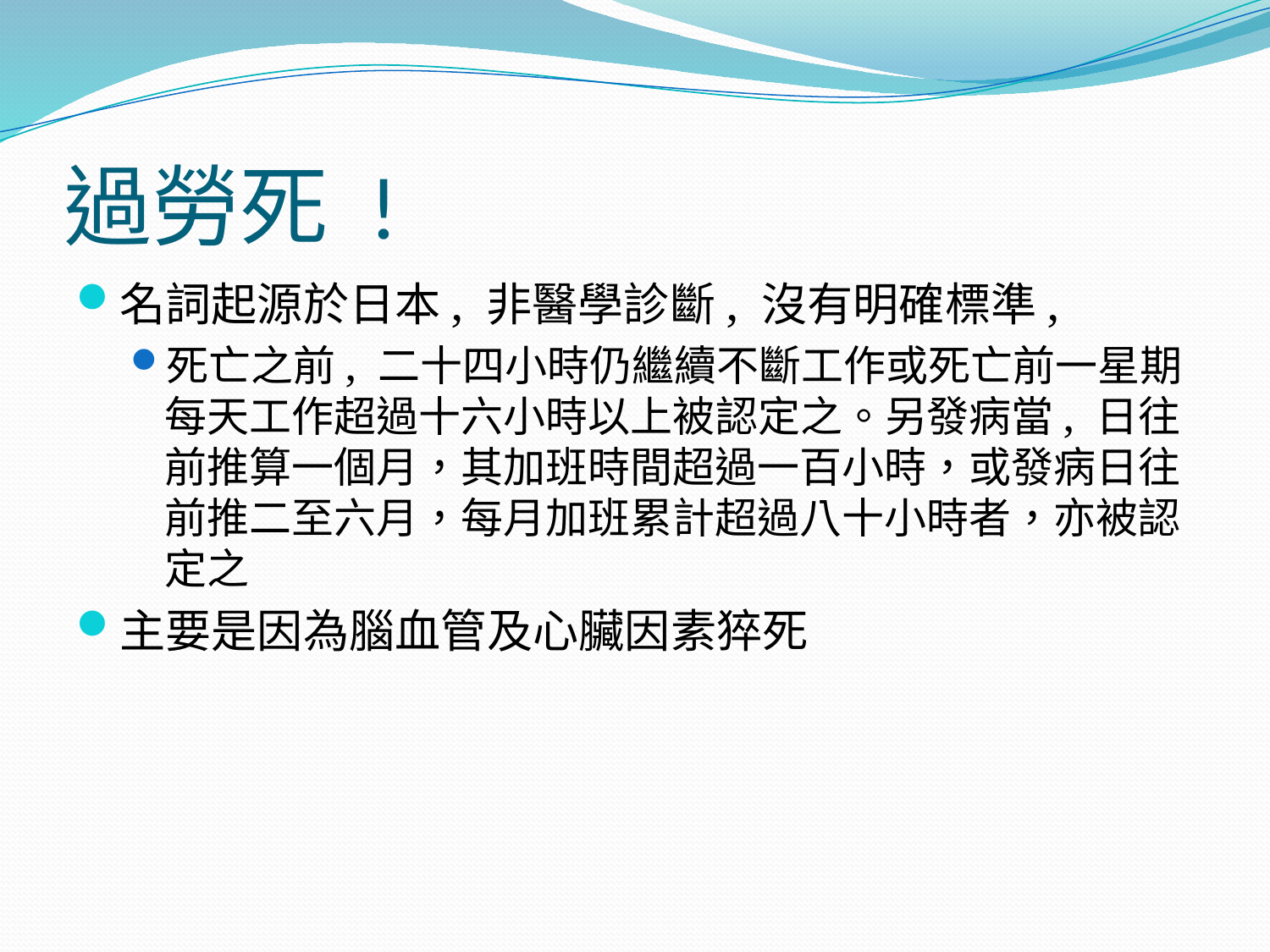

# 過勞死 !
名詞起源於日本, 非醫學診斷, 沒有明確標準,
死亡之前, 二十四小時仍繼續不斷工作或死亡前一星期每天工作超過十六小時以上被認定之。另發病當, 日往前推算一個月，其加班時間超過一百小時，或發病日往前推二至六月，每月加班累計超過八十小時者，亦被認定之
主要是因為腦血管及心臟因素猝死